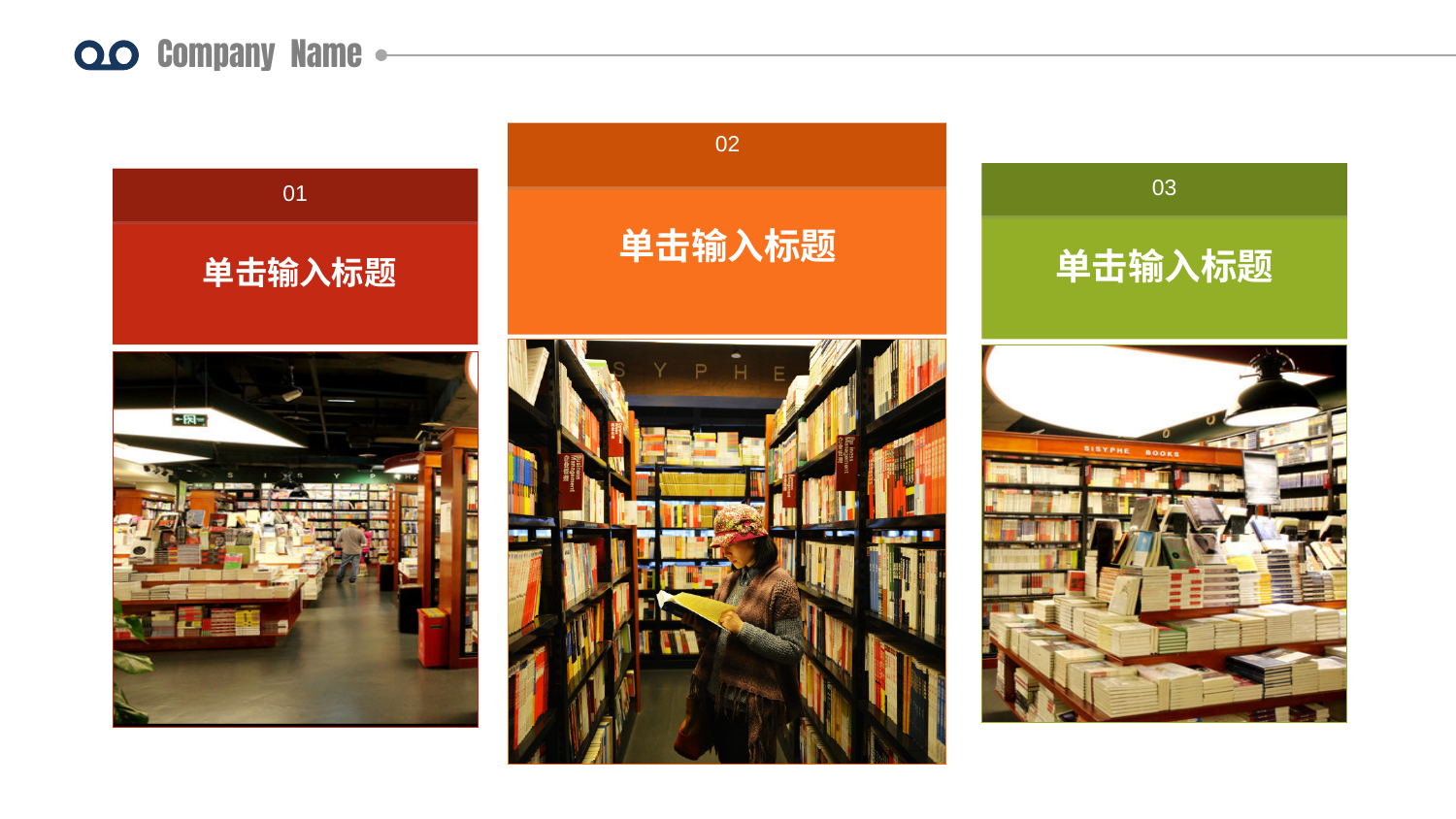

Company  Name

02

单击输入标题

03

单击输入标题

01

单击输入标题